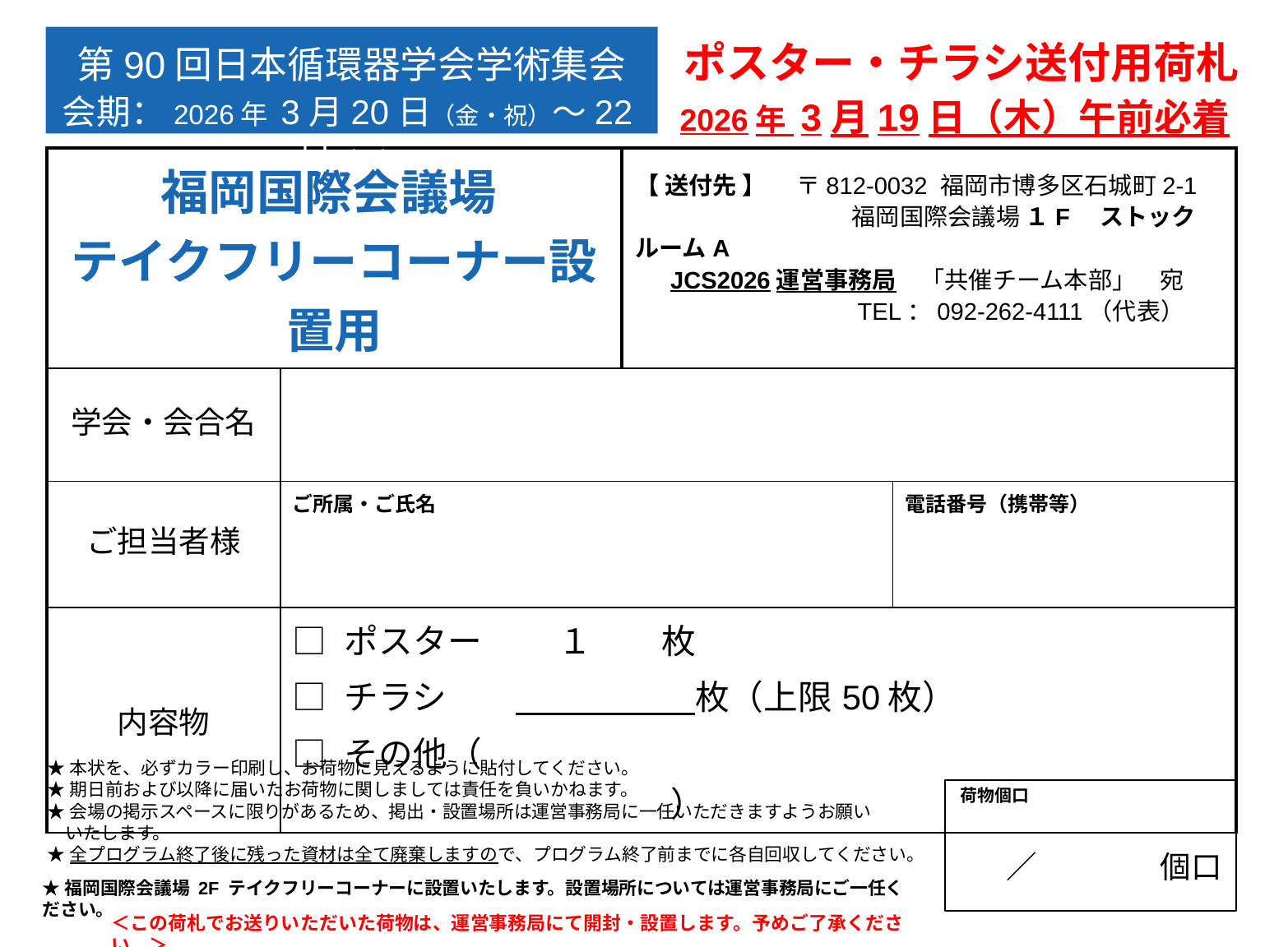

第90回日本循環器学会学術集会
会期：2026年 3月20日（金・祝）～22日（日）

ポスター・チラシ送付用荷札
2026年 3月19日（木）午前必着
| 福岡国際会議場 テイクフリーコーナー設置用 |  |  |  |
| --- | --- | --- | --- |
| 学会・会合名 |  |  |  |
| ご担当者様 | ご所属・ご氏名 |  | 電話番号（携帯等） |
| 内容物 | □ ポスター 　　１　　枚 □ チラシ　　　　　　　 枚（上限50枚） □ その他（　　　　　　　　　　　　　　　　　　　　　　　　　　　　　　　　） |  |  |
【 送付先 】 　〒812-0032 福岡市博多区石城町2-1
　　　　　　　　　福岡国際会議場 １F　ストックルームA
　 JCS2026運営事務局　「共催チーム本部」　宛
　　　　　　　　　TEL：092-262-4111（代表）
★本状を、必ずカラー印刷し、お荷物に見えるように貼付してください。
★期日前および以降に届いたお荷物に関しましては責任を負いかねます。
★会場の掲示スペースに限りがあるため、掲出・設置場所は運営事務局に一任いただきますようお願い
　いたします。
★全プログラム終了後に残った資材は全て廃棄しますので、プログラム終了前までに各自回収してください。
荷物個口

／　　　　個口
★福岡国際会議場 2F テイクフリーコーナーに設置いたします。設置場所については運営事務局にご一任ください。
＜この荷札でお送りいただいた荷物は、運営事務局にて開封・設置します。予めご了承ください。＞